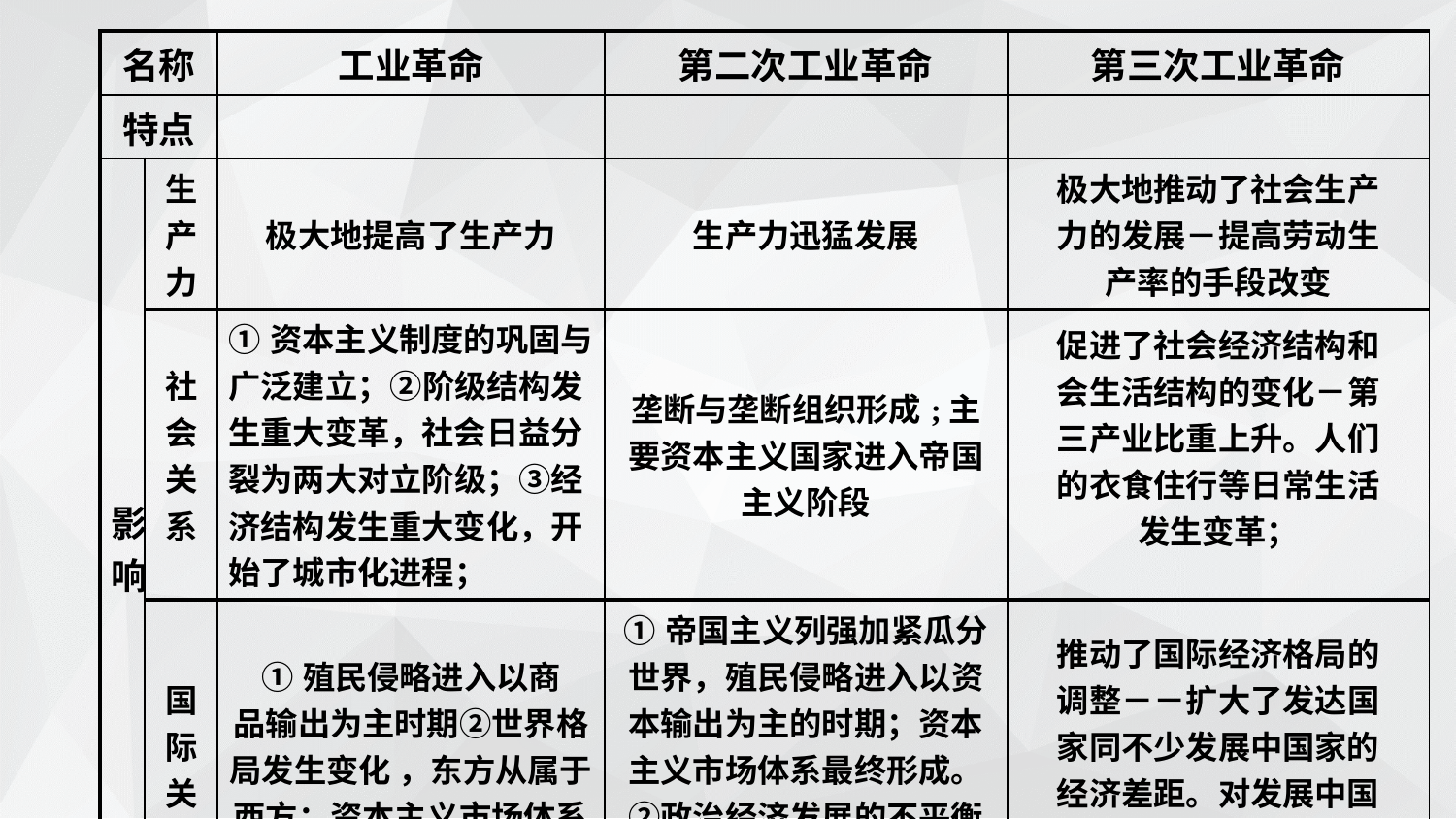

| 名称 |  | 工业革命 | 第二次工业革命 | 第三次工业革命 |
| --- | --- | --- | --- | --- |
| 特点 |  |  |  |  |
| 影响 | 生产力 | 极大地提高了生产力 | 生产力迅猛发展 | 极大地推动了社会生产 力的发展－提高劳动生 产率的手段改变 |
|  | 社会关系 | ①资本主义制度的巩固与广泛建立；②阶级结构发生重大变革，社会日益分裂为两大对立阶级；③经济结构发生重大变化，开始了城市化进程； | 垄断与垄断组织形成;主要资本主义国家进入帝国主义阶段 | 促进了社会经济结构和 会生活结构的变化－第 三产业比重上升。人们 的衣食住行等日常生活 发生变革； |
|  | 国际关系 | ①殖民侵略进入以商 品输出为主时期②世界格局发生变化 ，东方从属于西方；资本主义市场体系初步形成 | ①帝国主义列强加紧瓜分世界，殖民侵略进入以资本输出为主的时期；资本主义市场体系最终形成。②政治经济发展的不平衡加剧，世界力量对比格局发生改变。 | 推动了国际经济格局的 调整－－扩大了发达国 家同不少发展中国家的 经济差距。对发展中国 家来说，既是机遇，又 是挑战。 |